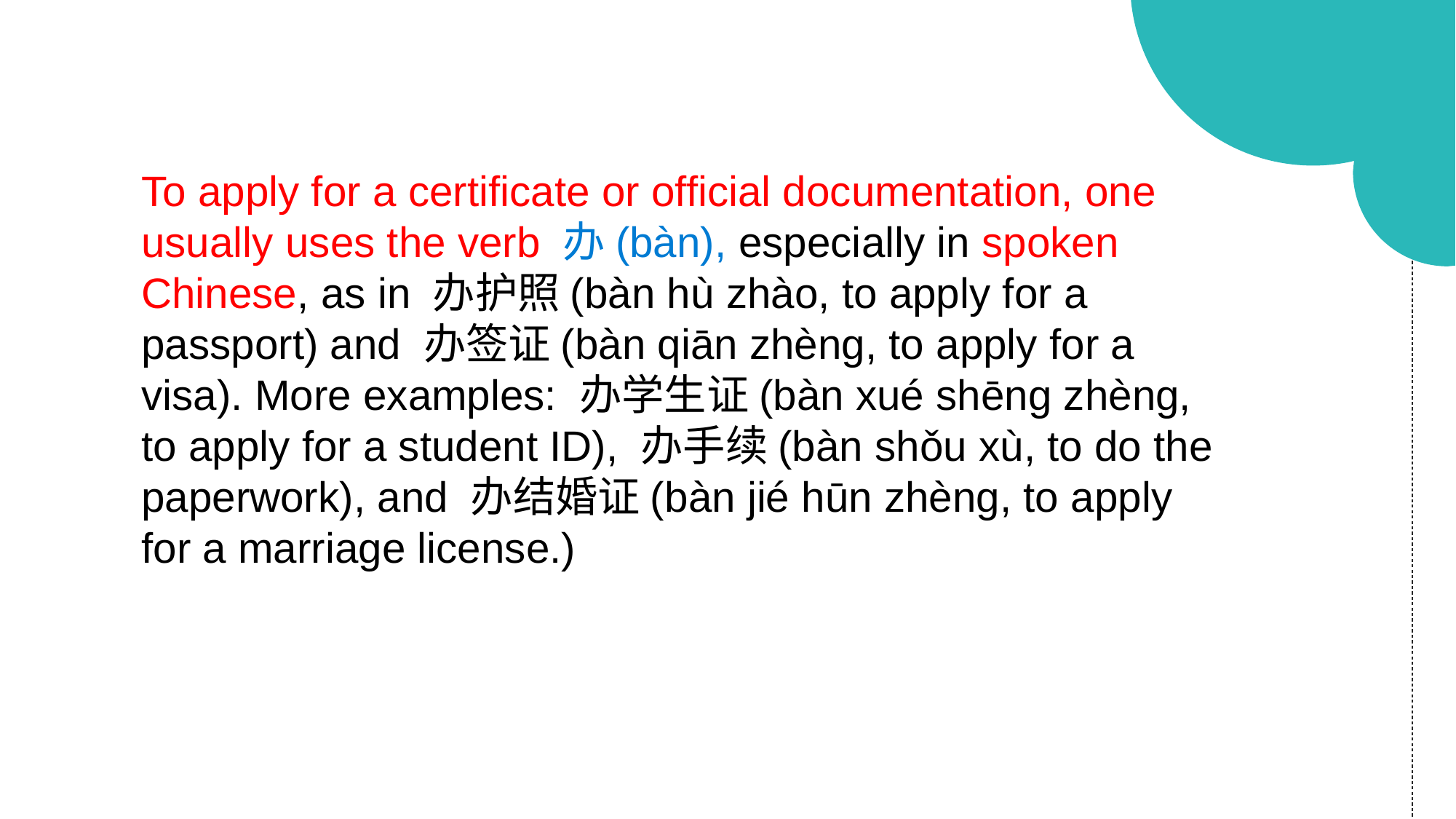

To apply for a certificate or official documentation, one usually uses the verb 办(bàn), especially in spoken Chinese, as in 办护照(bàn hù zhào, to apply for a passport) and 办签证(bàn qiān zhèng, to apply for a visa). More examples: 办学生证(bàn xué shēng zhèng, to apply for a student ID), 办手续(bàn shǒu xù, to do the paperwork), and 办结婚证(bàn jié hūn zhèng, to apply for a marriage license.)